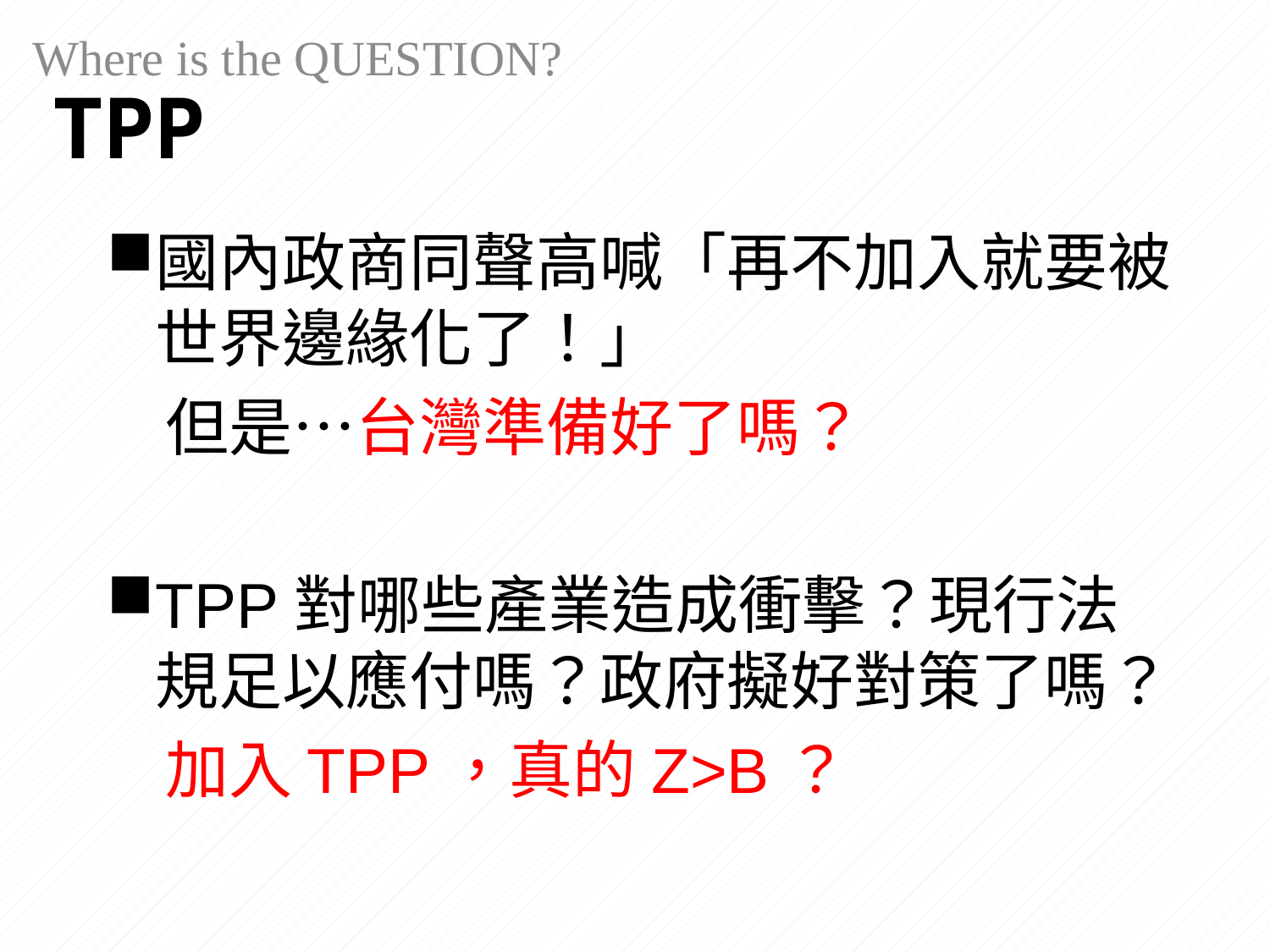

Where is the QUESTION?
TPP
國內政商同聲高喊「再不加入就要被世界邊緣化了！」
   但是…台灣準備好了嗎？

TPP對哪些產業造成衝擊？現行法規足以應付嗎？政府擬好對策了嗎？
   加入TPP，真的Z>B？